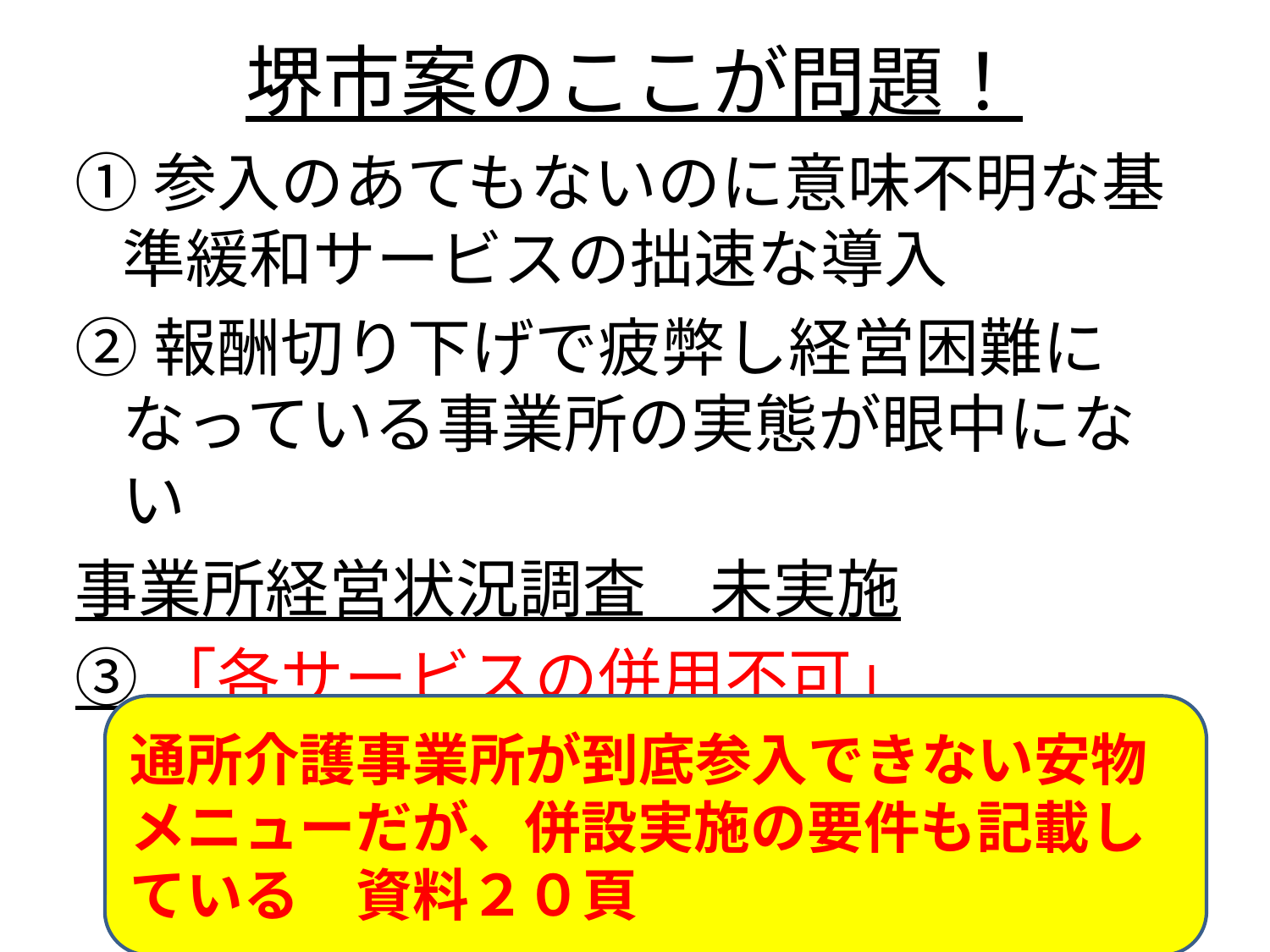

# 堺市案のここが問題！
①参入のあてもないのに意味不明な基準緩和サービスの拙速な導入
②報酬切り下げで疲弊し経営困難になっている事業所の実態が眼中にない
事業所経営状況調査　未実施
③「各サービスの併用不可」
通所介護事業所が到底参入できない安物メニューだが、併設実施の要件も記載している　資料２０頁